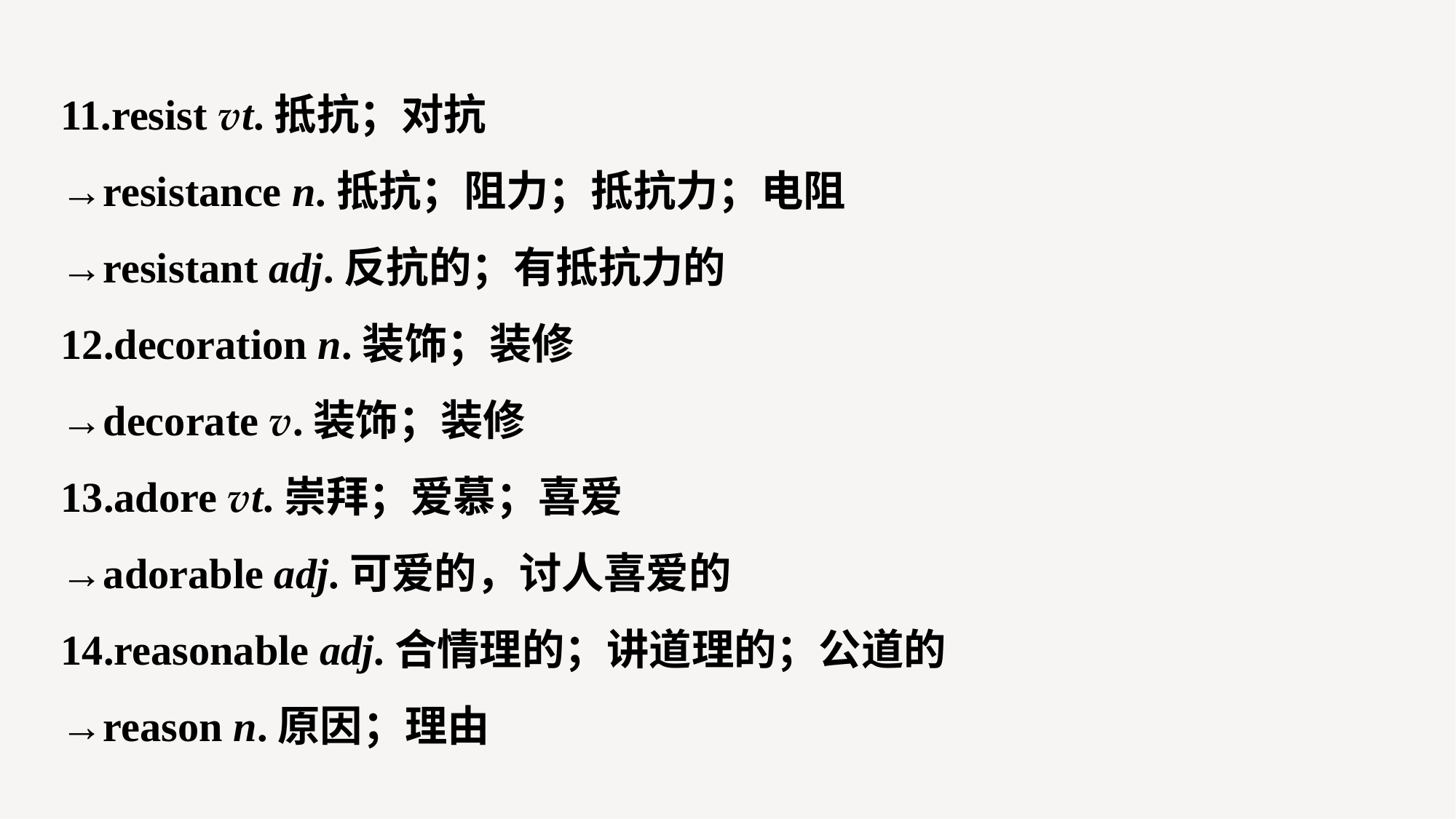

11.resist vt.抵抗；对抗
→resistance n.抵抗；阻力；抵抗力；电阻
→resistant adj.反抗的；有抵抗力的
12.decoration n.装饰；装修
→decorate v.装饰；装修
13.adore vt.崇拜；爱慕；喜爱
→adorable adj.可爱的，讨人喜爱的
14.reasonable adj.合情理的；讲道理的；公道的
→reason n.原因；理由